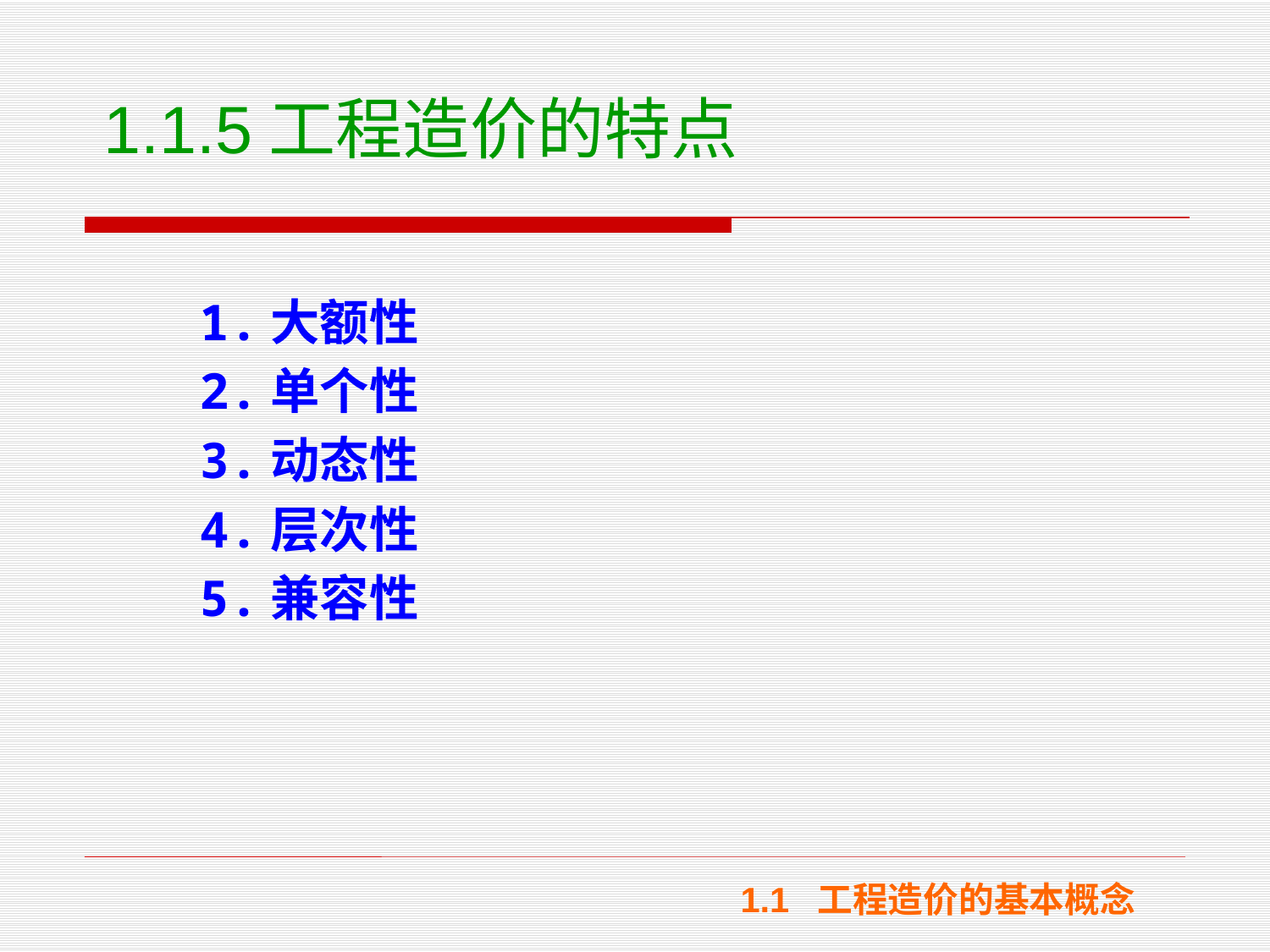

# 1.1.5工程造价的特点
1.大额性
2.单个性
3.动态性
4.层次性
5.兼容性
1.1  工程造价的基本概念